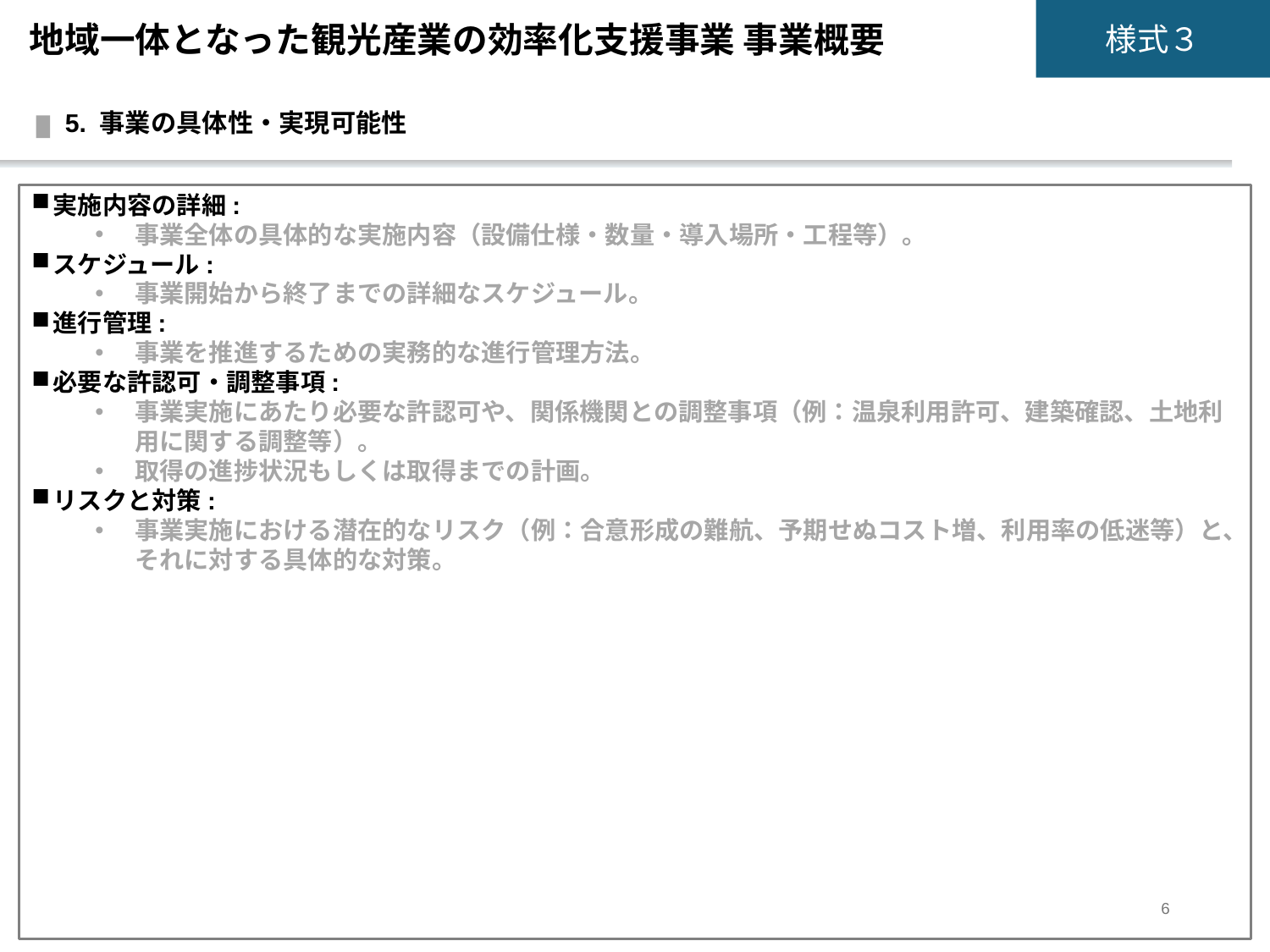

地域一体となった観光産業の効率化支援事業 事業概要
5. 事業の具体性・実現可能性

実施内容の詳細:
事業全体の具体的な実施内容（設備仕様・数量・導入場所・工程等）。
スケジュール:
事業開始から終了までの詳細なスケジュール。
進行管理:
事業を推進するための実務的な進行管理方法。
必要な許認可・調整事項:
事業実施にあたり必要な許認可や、関係機関との調整事項（例：温泉利用許可、建築確認、土地利用に関する調整等）。
取得の進捗状況もしくは取得までの計画。
リスクと対策:
事業実施における潜在的なリスク（例：合意形成の難航、予期せぬコスト増、利用率の低迷等）と、それに対する具体的な対策。
6